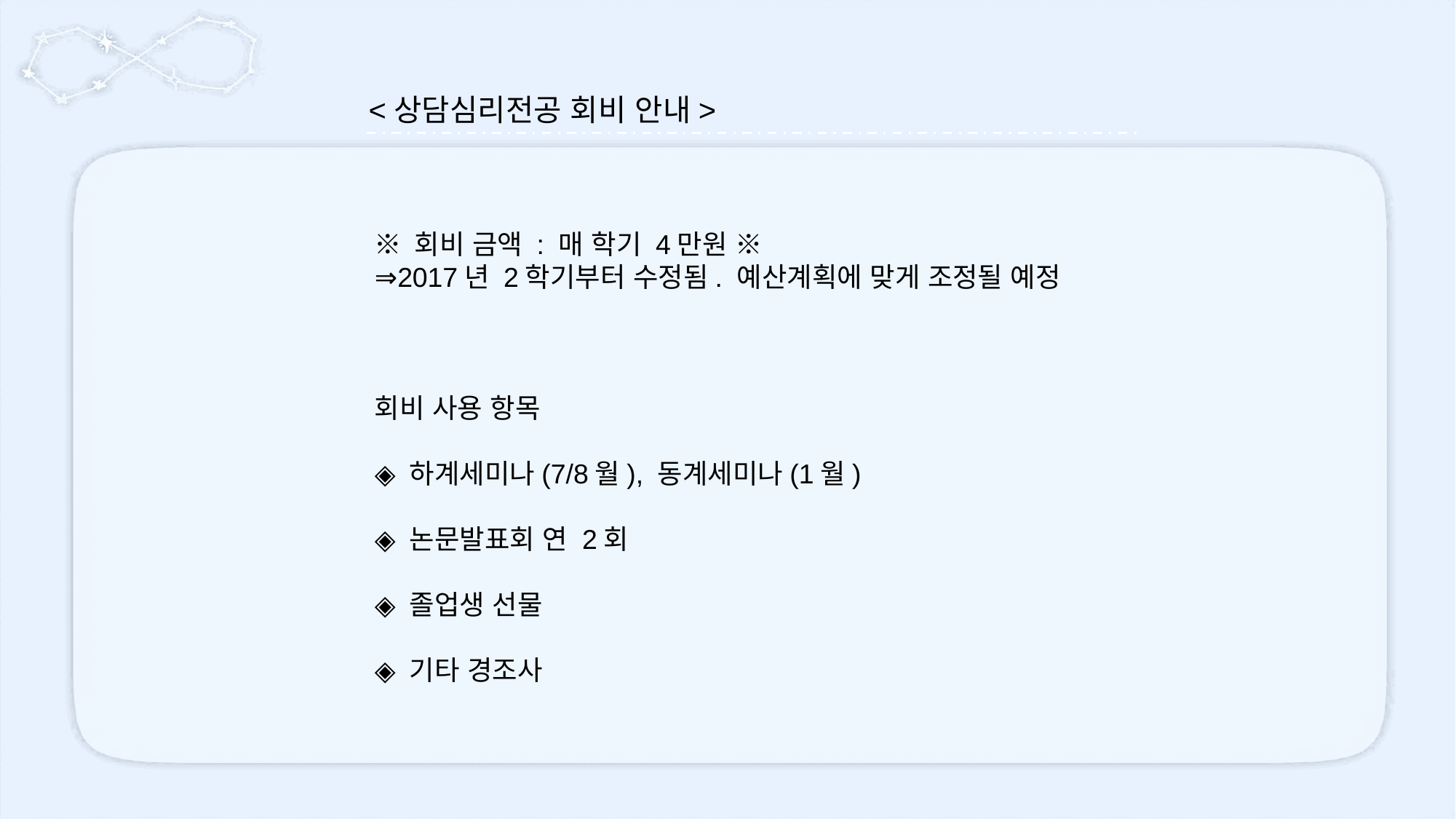

<상담심리전공 회비 안내>
※ 회비 금액 : 매 학기 4만원 ※
⇒2017년 2학기부터 수정됨. 예산계획에 맞게 조정될 예정

회비 사용 항목

◈ 하계세미나(7/8월), 동계세미나(1월)

◈ 논문발표회 연 2회

◈ 졸업생 선물

◈ 기타 경조사